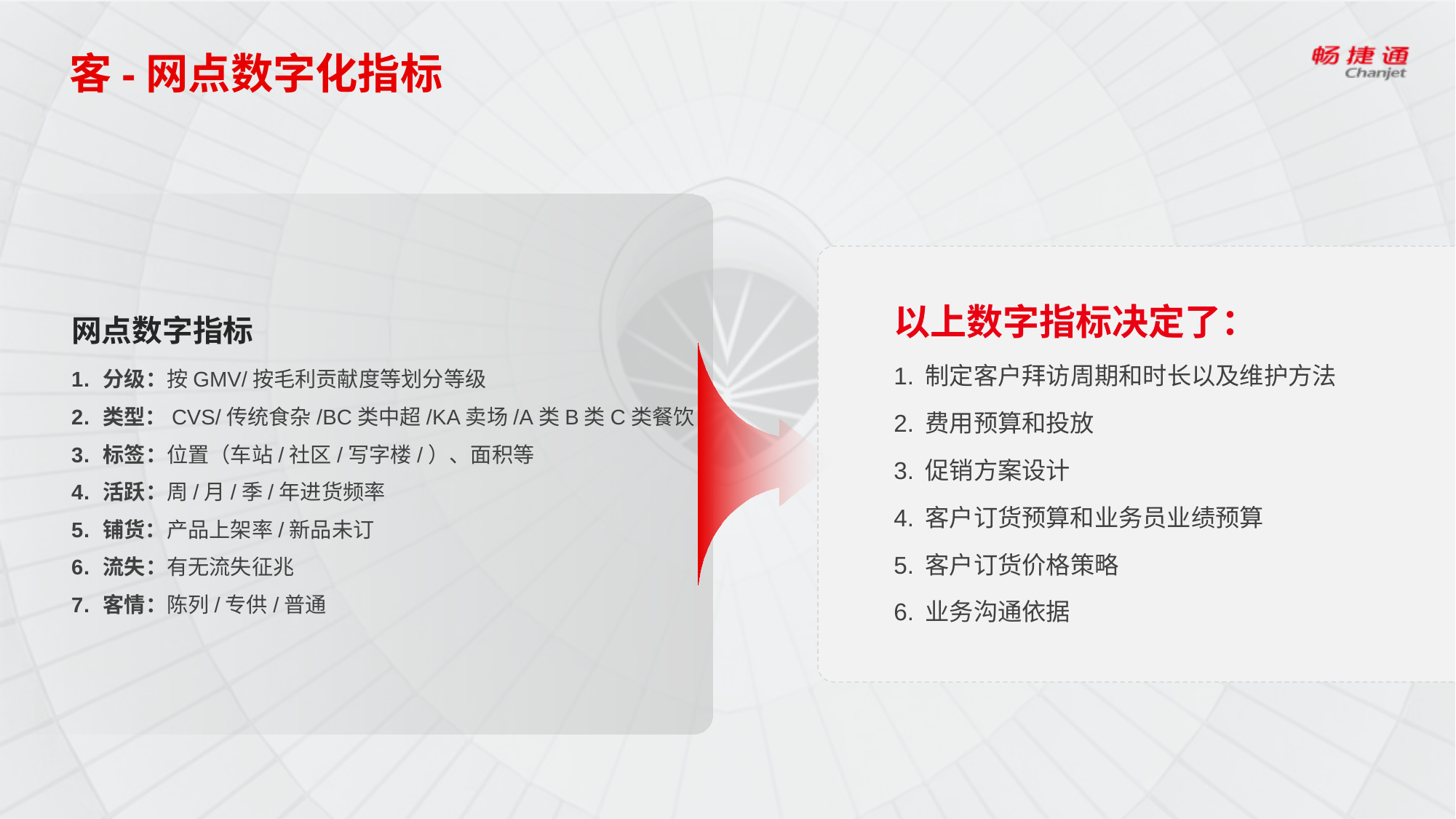

# 客-网点数字化指标

以上数字指标决定了：
制定客户拜访周期和时长以及维护方法
费用预算和投放
促销方案设计
客户订货预算和业务员业绩预算
客户订货价格策略
业务沟通依据
网点数字指标
分级：按GMV/按毛利贡献度等划分等级
类型：CVS/传统食杂/BC类中超/KA卖场/A类B类C类餐饮
标签：位置（车站/社区/写字楼/）、面积等
活跃：周/月/季/年进货频率
铺货：产品上架率/新品未订
流失：有无流失征兆
客情：陈列/专供/普通